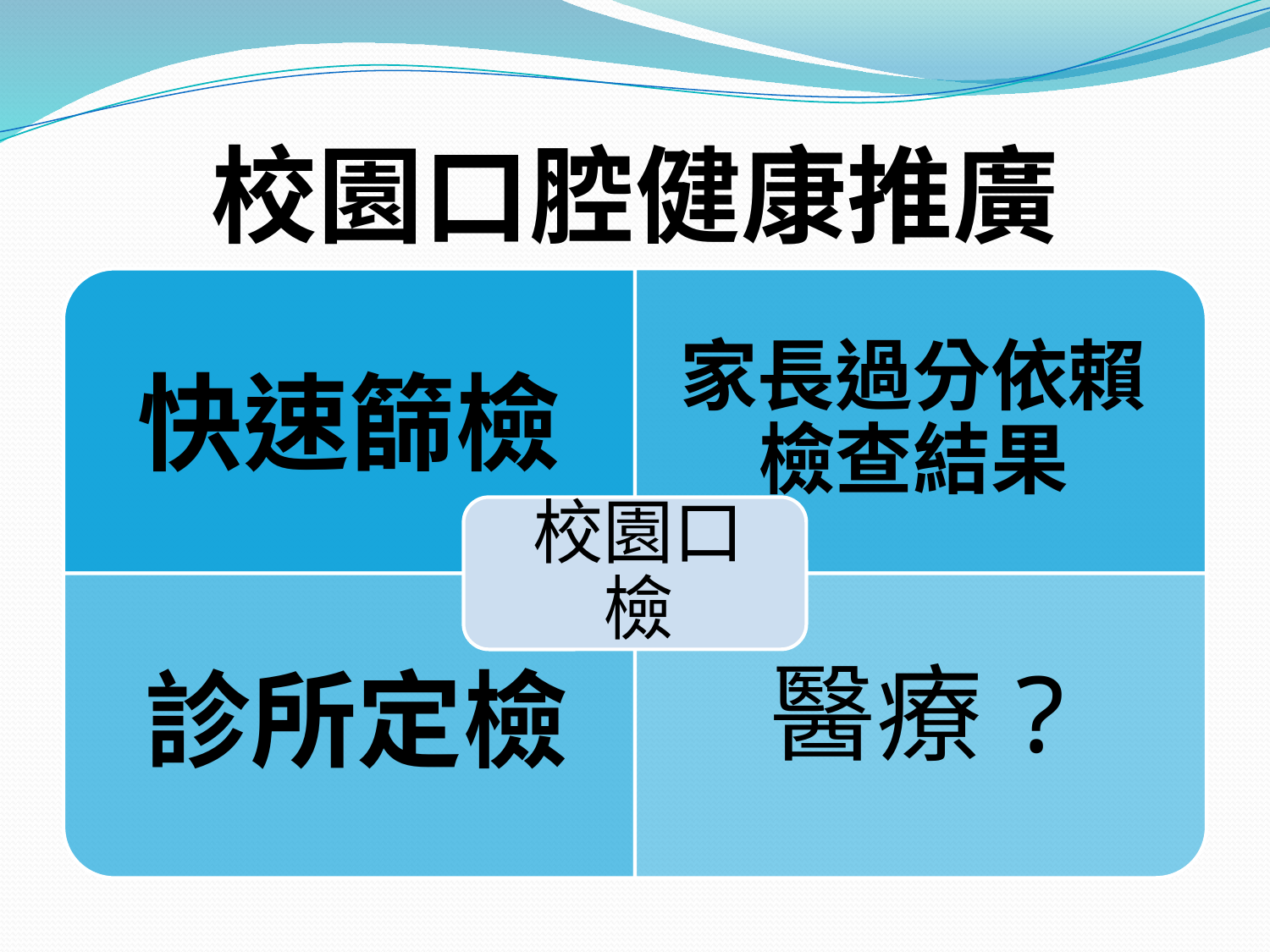

# 校園口腔健康推廣
快速篩檢
家長過分依賴檢查結果
診所定檢
醫療?
校園口檢